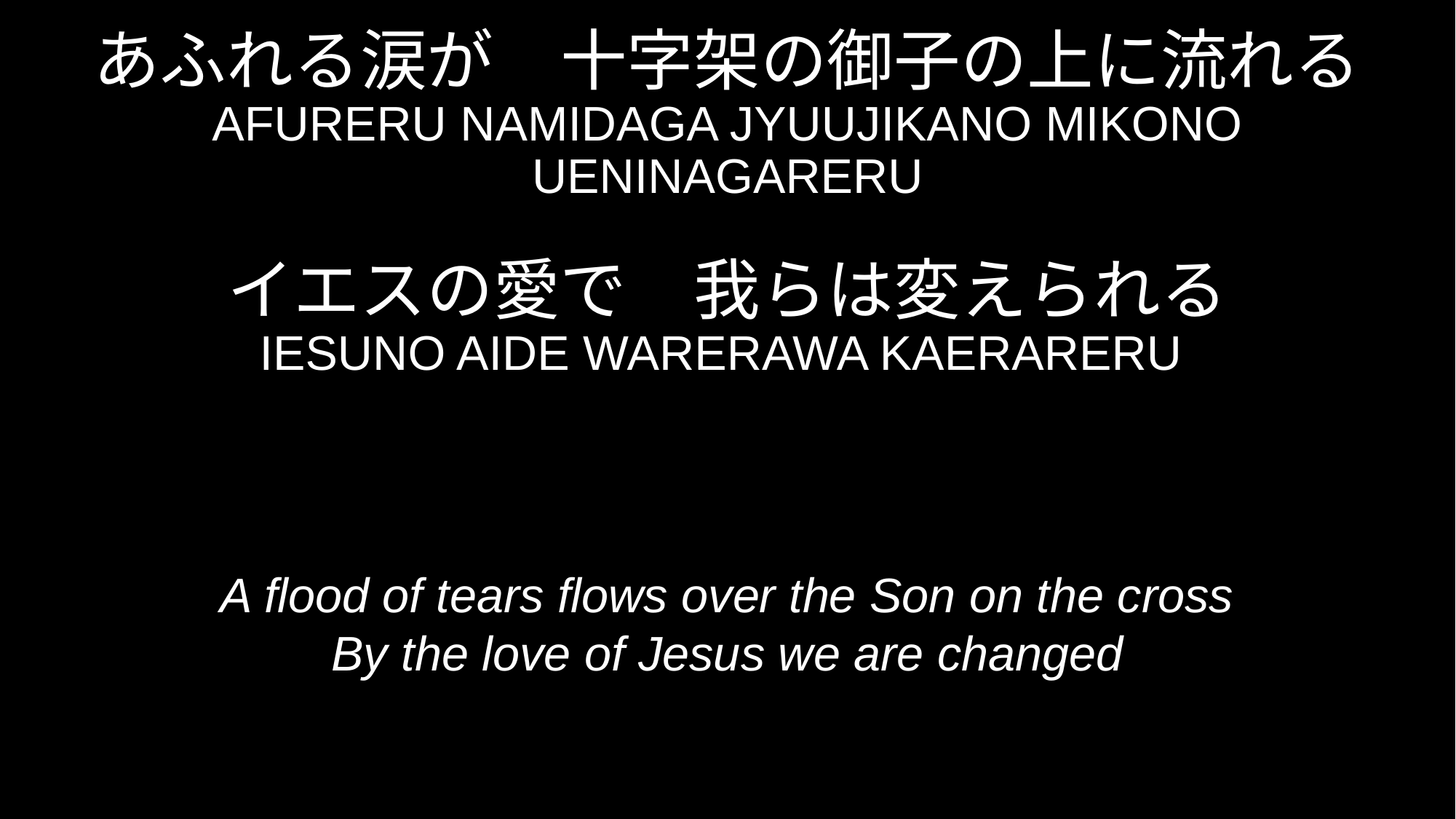

あふれる涙が　十字架の御子の上に流れる
AFURERU NAMIDAGA JYUUJIKANO MIKONO UENINAGARERU

イエスの愛で　我らは変えられる
IESUNO AIDE WARERAWA KAERARERU

A flood of tears flows over the Son on the cross
By the love of Jesus we are changed